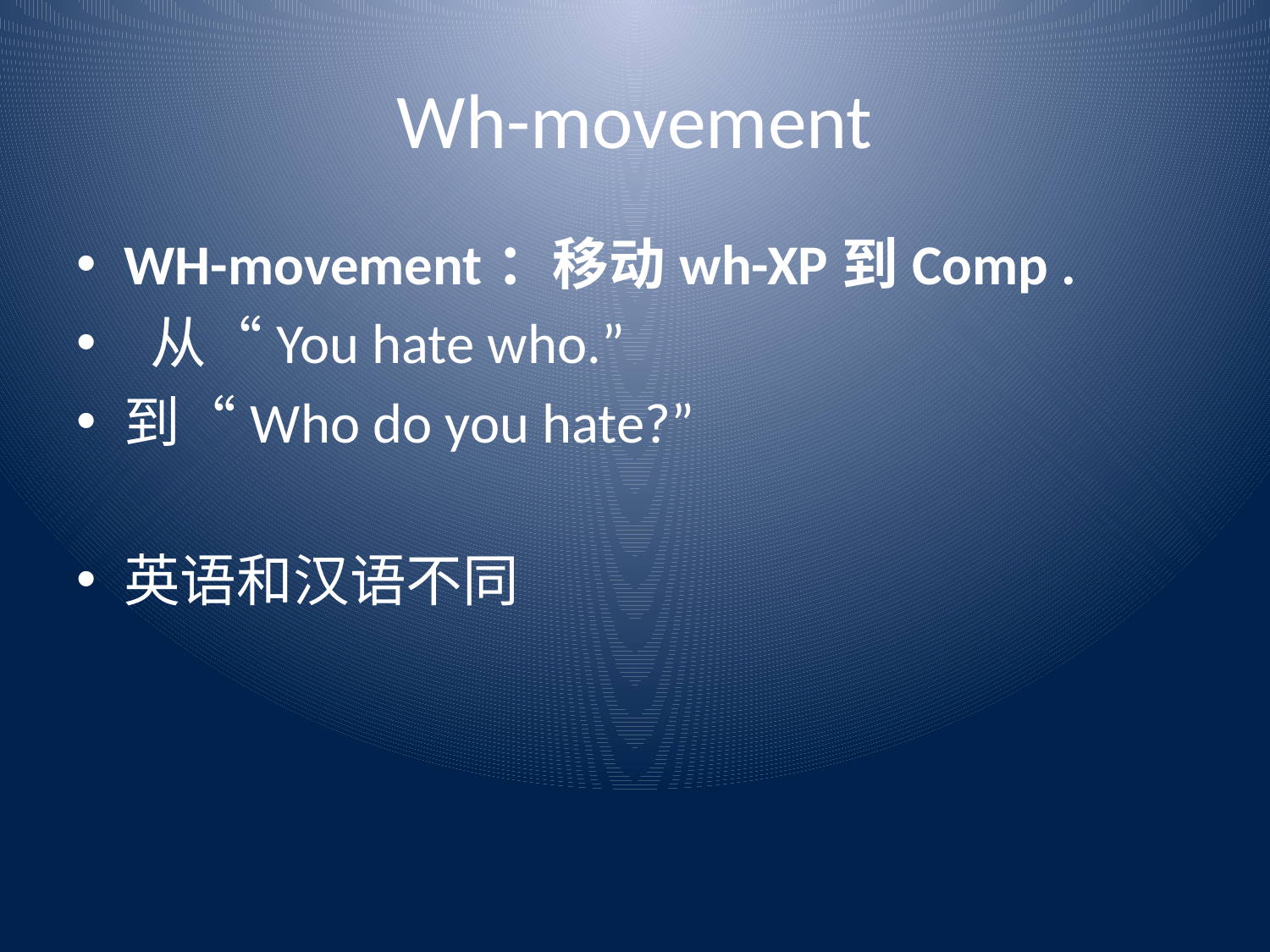

# Wh-movement
WH-movement：移动wh-XP到Comp .
 从“You hate who.”
到“Who do you hate?”

英语和汉语不同